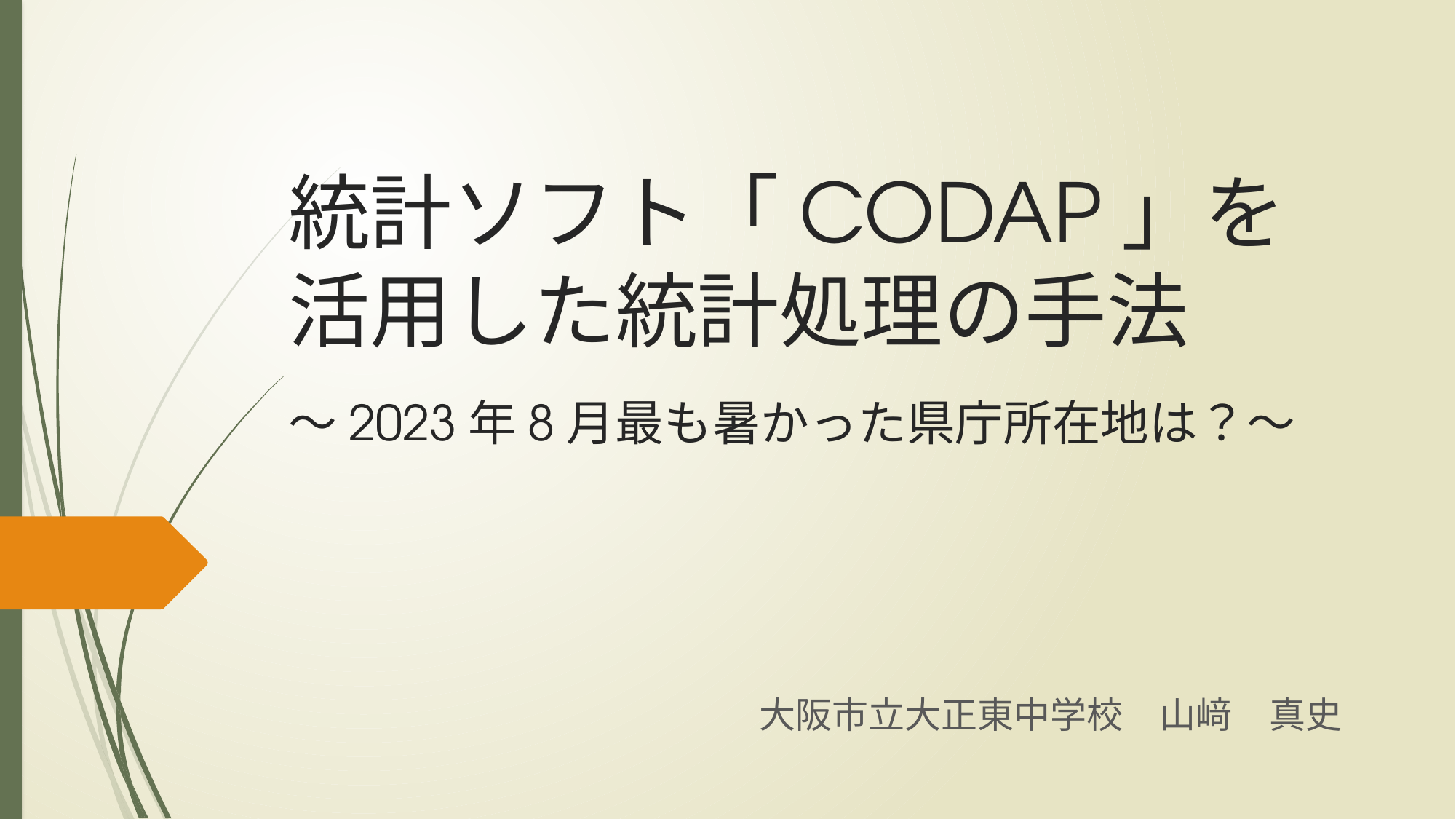

# 統計ソフト「CODAP」を活用した統計処理の手法
～2023年8月最も暑かった県庁所在地は？～
大阪市立大正東中学校　山﨑　真史